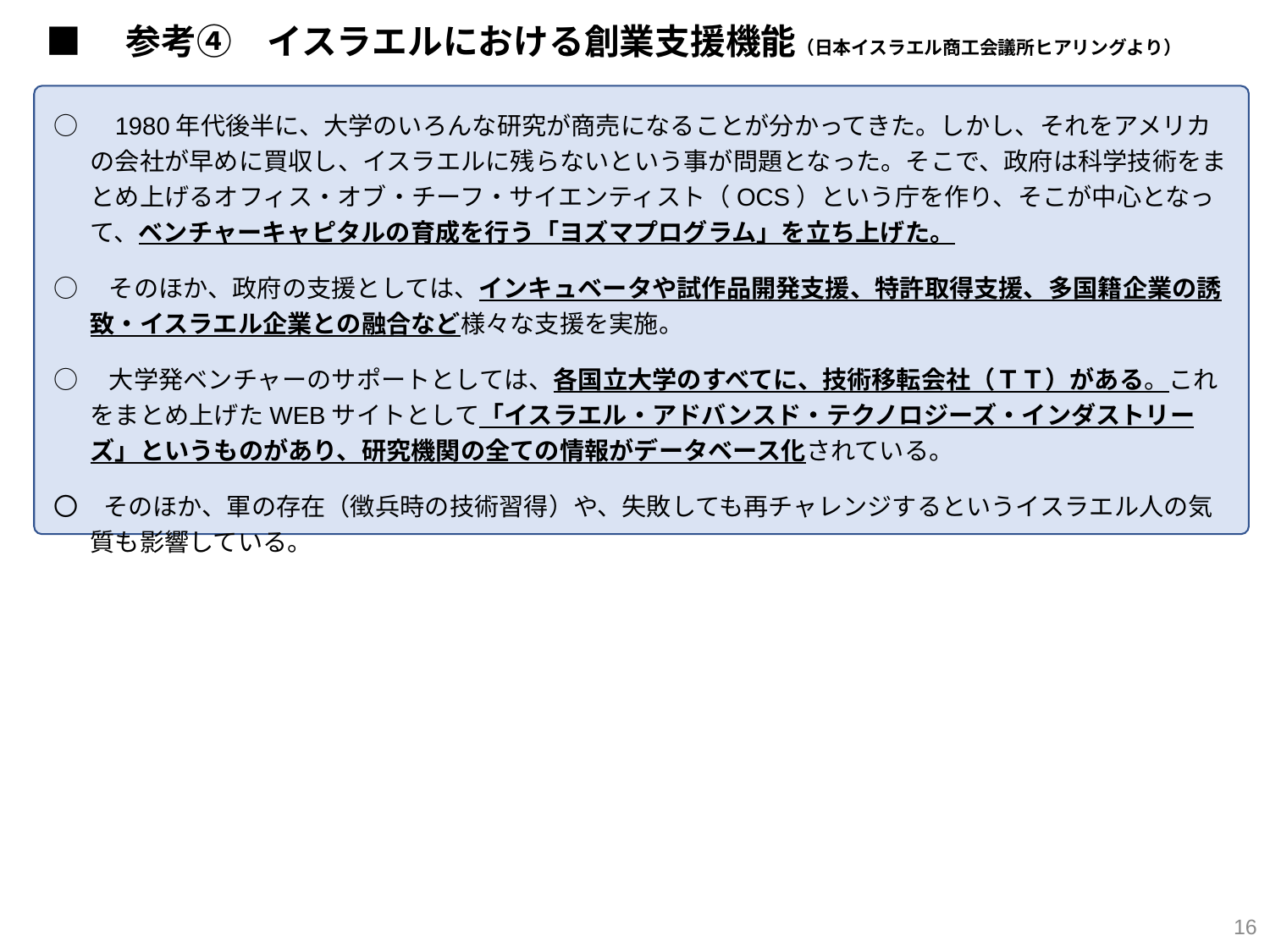

■　参考④　イスラエルにおける創業支援機能（日本イスラエル商工会議所ヒアリングより）

○　1980年代後半に、大学のいろんな研究が商売になることが分かってきた。しかし、それをアメリカの会社が早めに買収し、イスラエルに残らないという事が問題となった。そこで、政府は科学技術をまとめ上げるオフィス・オブ・チーフ・サイエンティスト（OCS）という庁を作り、そこが中心となって、ベンチャーキャピタルの育成を行う「ヨズマプログラム」を立ち上げた。
○　そのほか、政府の支援としては、インキュベータや試作品開発支援、特許取得支援、多国籍企業の誘致・イスラエル企業との融合など様々な支援を実施。
○　大学発ベンチャーのサポートとしては、各国立大学のすべてに、技術移転会社（ＴＴ）がある。これをまとめ上げたWEBサイトとして「イスラエル・アドバンスド・テクノロジーズ・インダストリーズ」というものがあり、研究機関の全ての情報がデータベース化されている。
〇　そのほか、軍の存在（徴兵時の技術習得）や、失敗しても再チャレンジするというイスラエル人の気質も影響している。

16